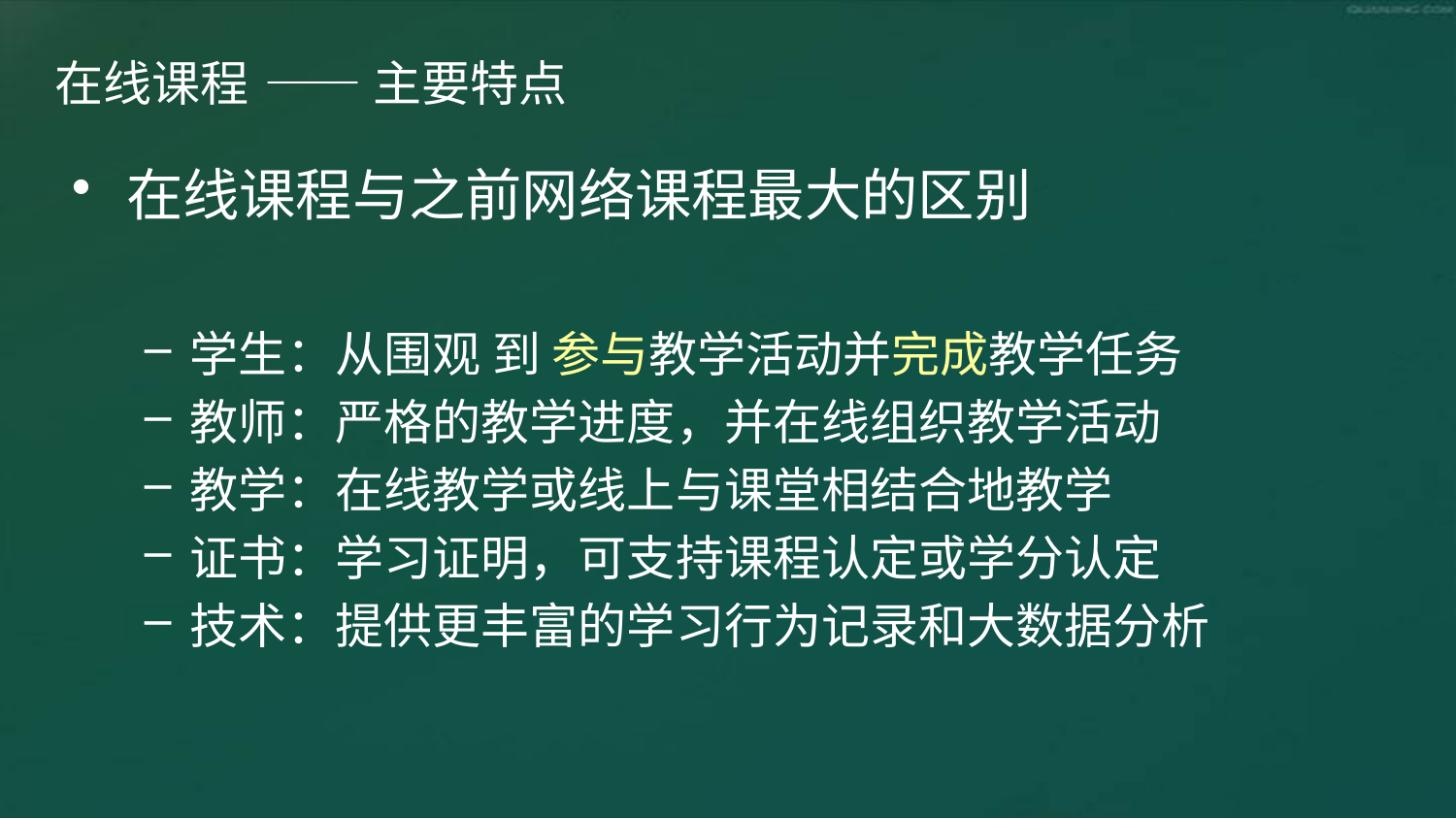

# 在线课程 —— 主要特点
在线课程与之前网络课程最大的区别

学生：从围观 到 参与教学活动并完成教学任务
教师：严格的教学进度，并在线组织教学活动
教学：在线教学或线上与课堂相结合地教学
证书：学习证明，可支持课程认定或学分认定
技术：提供更丰富的学习行为记录和大数据分析